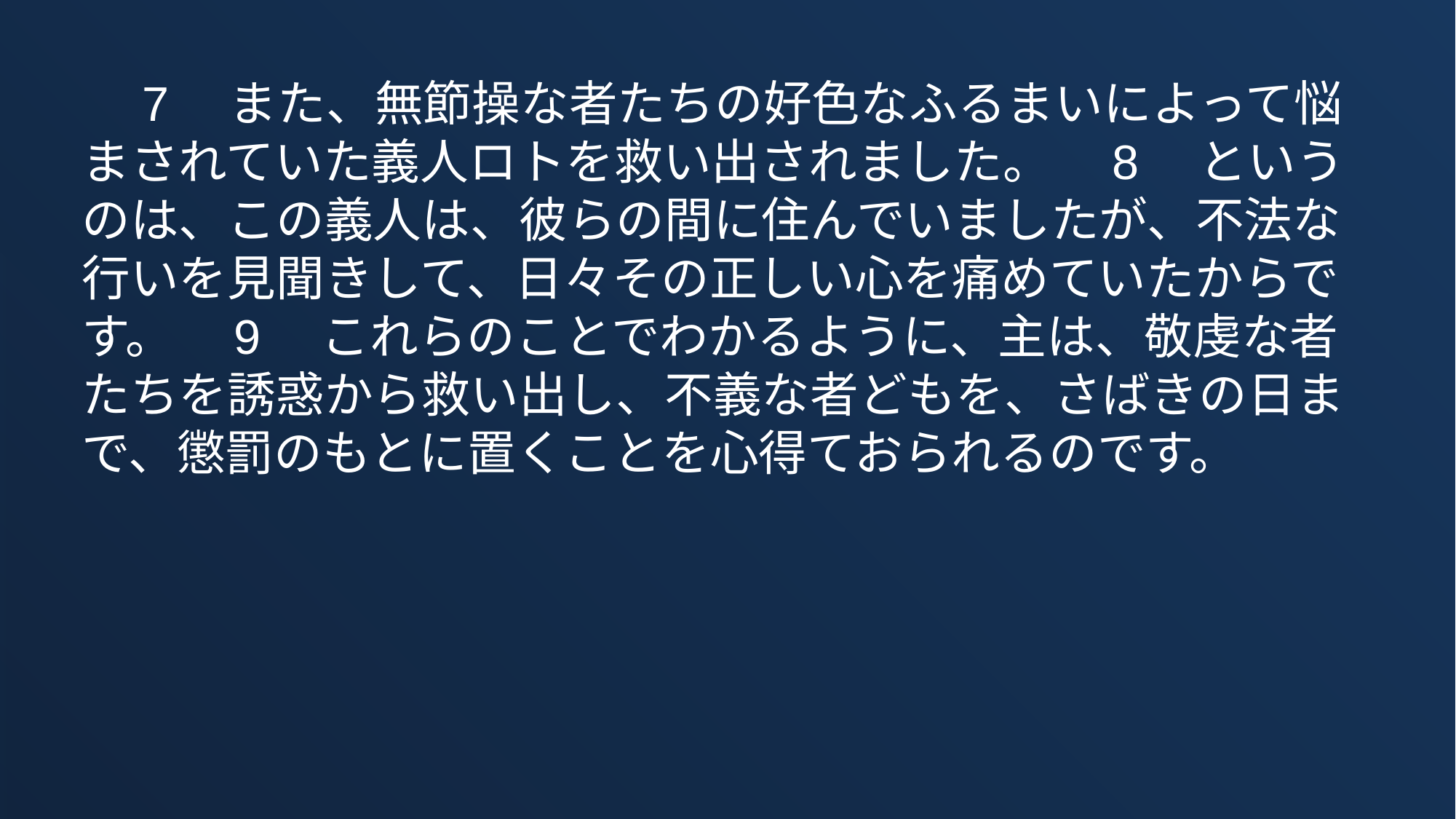

7　また、無節操な者たちの好色なふるまいによって悩まされていた義人ロトを救い出されました。　8　というのは、この義人は、彼らの間に住んでいましたが、不法な行いを見聞きして、日々その正しい心を痛めていたからです。　9　これらのことでわかるように、主は、敬虔な者たちを誘惑から救い出し、不義な者どもを、さばきの日まで、懲罰のもとに置くことを心得ておられるのです。